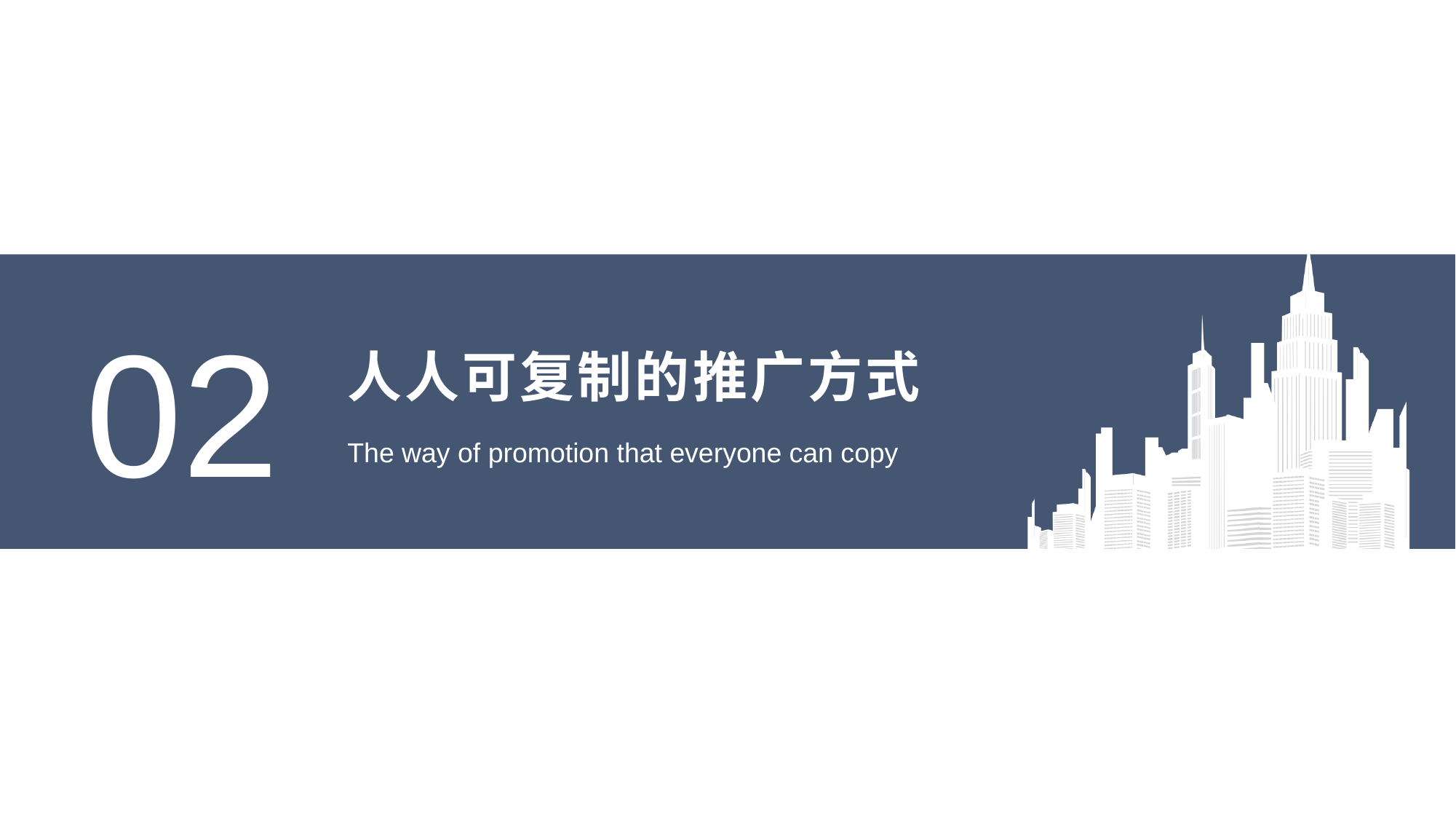

02
# 人人可复制的推广方式
The way of promotion that everyone can copy